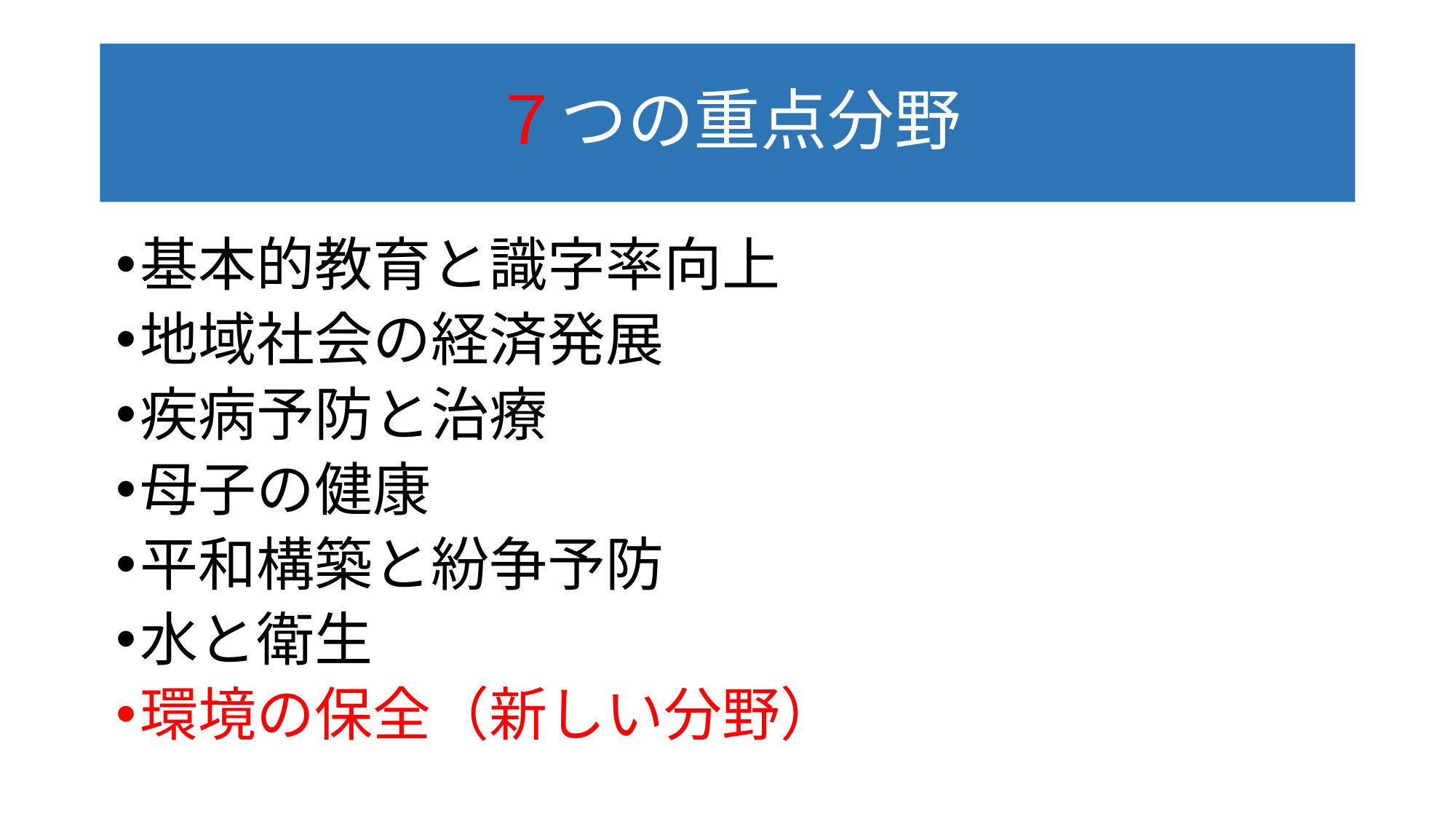

# ７つの重点分野
基本的教育と識字率向上
地域社会の経済発展
疾病予防と治療
母子の健康
平和構築と紛争予防
水と衛生
環境の保全（新しい分野）